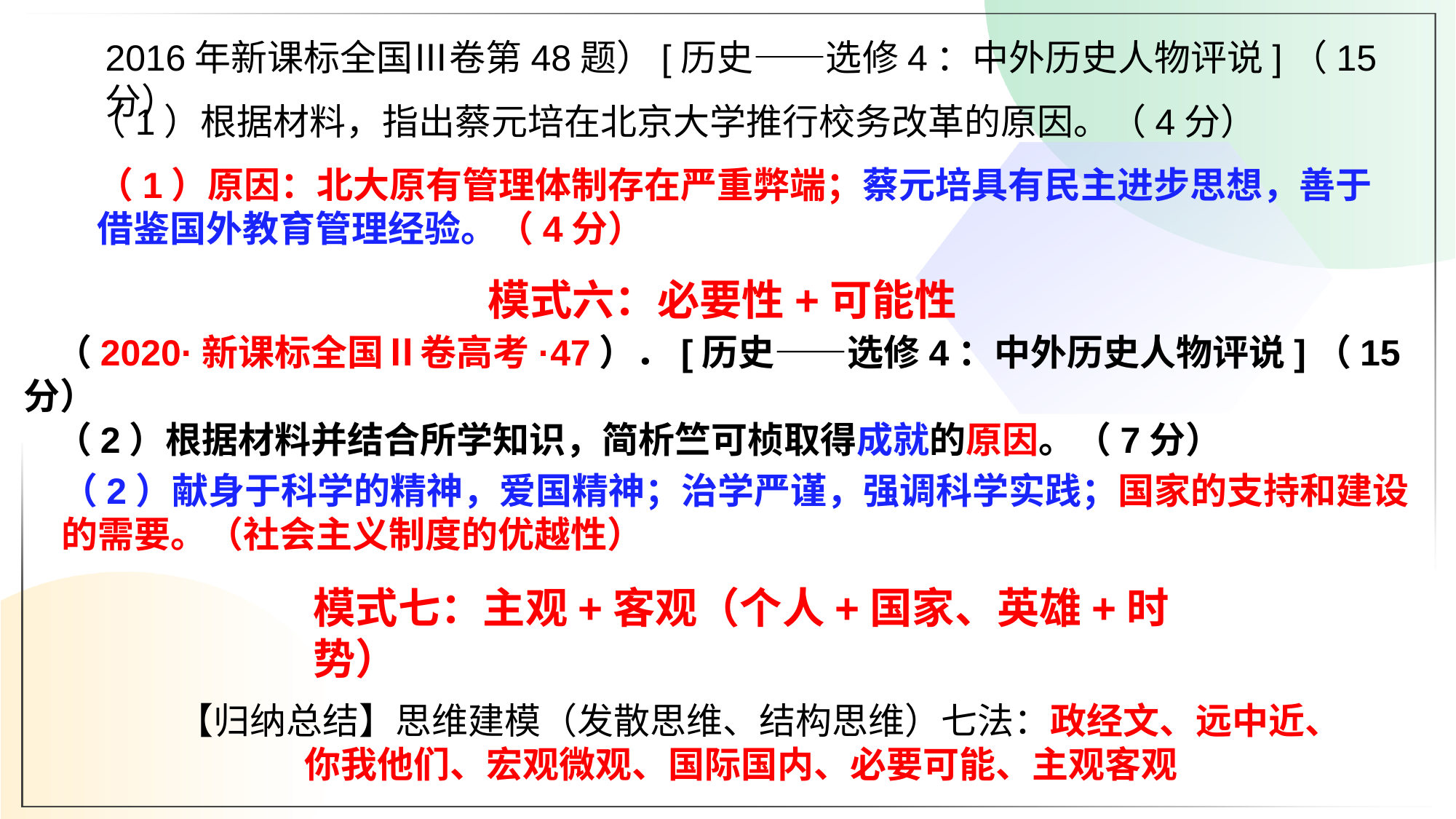

2016年新课标全国Ⅲ卷第48题）[历史——选修4：中外历史人物评说]（15分）
（1）根据材料，指出蔡元培在北京大学推行校务改革的原因。（4分）
（1）原因：北大原有管理体制存在严重弊端；蔡元培具有民主进步思想，善于借鉴国外教育管理经验。（4分）
模式六：必要性+可能性
（2020·新课标全国Ⅱ卷高考·47）．[历史——选修4：中外历史人物评说]（15分）
（2）根据材料并结合所学知识，简析竺可桢取得成就的原因。（7分）
（2）献身于科学的精神，爱国精神；治学严谨，强调科学实践；国家的支持和建设的需要。（社会主义制度的优越性）
模式七：主观+客观（个人+国家、英雄+时势）
【归纳总结】思维建模（发散思维、结构思维）七法：政经文、远中近、你我他们、宏观微观、国际国内、必要可能、主观客观